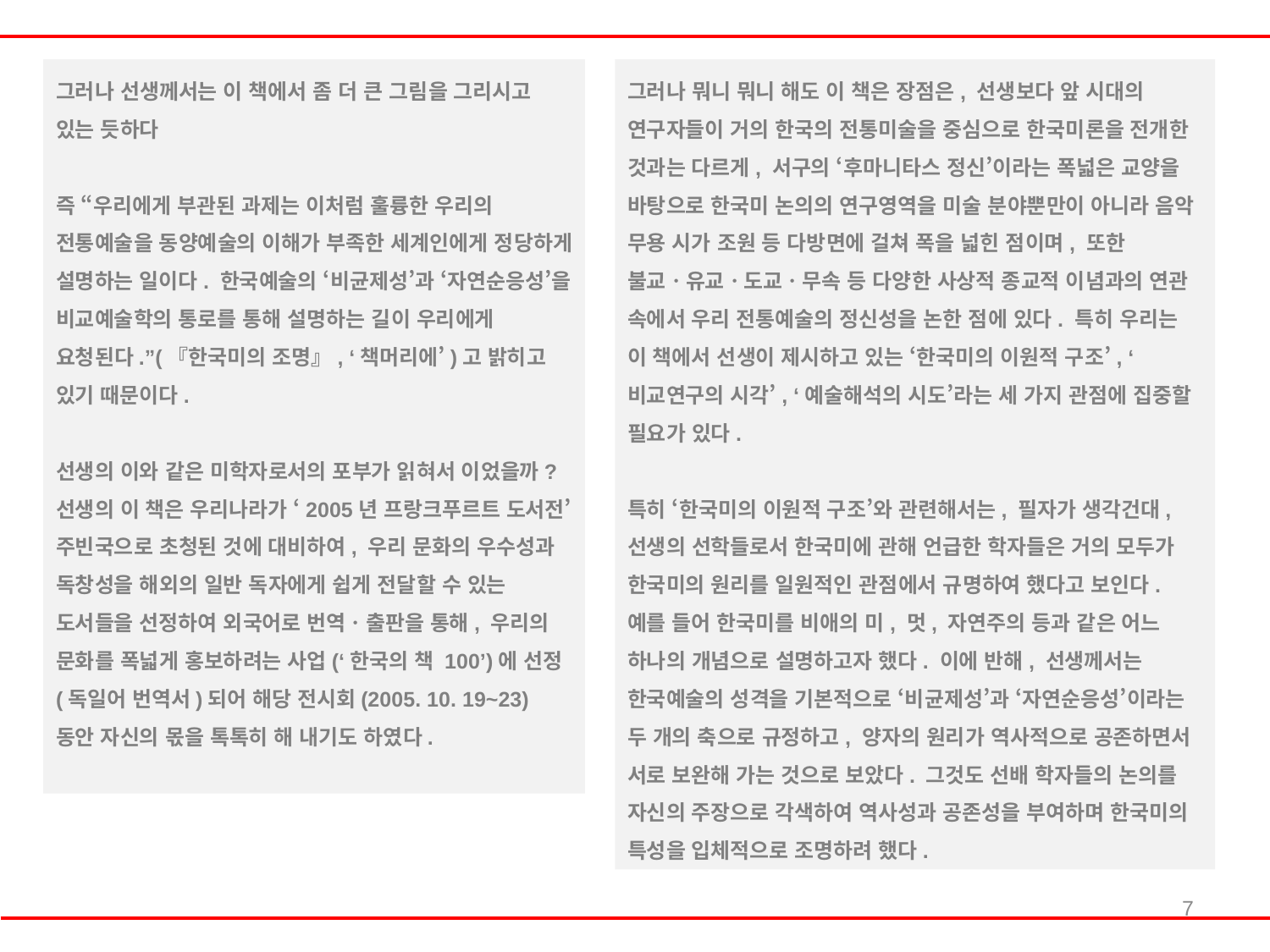

그러나 선생께서는 이 책에서 좀 더 큰 그림을 그리시고 있는 듯하다

즉 “우리에게 부관된 과제는 이처럼 훌륭한 우리의 전통예술을 동양예술의 이해가 부족한 세계인에게 정당하게 설명하는 일이다. 한국예술의 ‘비균제성’과 ‘자연순응성’을 비교예술학의 통로를 통해 설명하는 길이 우리에게 요청된다.”(『한국미의 조명』, ‘책머리에’)고 밝히고 있기 때문이다.

선생의 이와 같은 미학자로서의 포부가 읽혀서 이었을까? 선생의 이 책은 우리나라가 ‘2005년 프랑크푸르트 도서전’ 주빈국으로 초청된 것에 대비하여, 우리 문화의 우수성과 독창성을 해외의 일반 독자에게 쉽게 전달할 수 있는 도서들을 선정하여 외국어로 번역ㆍ출판을 통해, 우리의 문화를 폭넓게 홍보하려는 사업(‘한국의 책 100’)에 선정(독일어 번역서)되어 해당 전시회(2005. 10. 19~23) 동안 자신의 몫을 톡톡히 해 내기도 하였다.

그러나 뭐니 뭐니 해도 이 책은 장점은, 선생보다 앞 시대의 연구자들이 거의 한국의 전통미술을 중심으로 한국미론을 전개한 것과는 다르게, 서구의 ‘후마니타스 정신’이라는 폭넓은 교양을 바탕으로 한국미 논의의 연구영역을 미술 분야뿐만이 아니라 음악 무용 시가 조원 등 다방면에 걸쳐 폭을 넓힌 점이며, 또한 불교ㆍ유교ㆍ도교ㆍ무속 등 다양한 사상적 종교적 이념과의 연관 속에서 우리 전통예술의 정신성을 논한 점에 있다. 특히 우리는 이 책에서 선생이 제시하고 있는 ‘한국미의 이원적 구조’, ‘비교연구의 시각’, ‘예술해석의 시도’라는 세 가지 관점에 집중할 필요가 있다.

특히 ‘한국미의 이원적 구조’와 관련해서는, 필자가 생각건대, 선생의 선학들로서 한국미에 관해 언급한 학자들은 거의 모두가 한국미의 원리를 일원적인 관점에서 규명하여 했다고 보인다. 예를 들어 한국미를 비애의 미, 멋, 자연주의 등과 같은 어느 하나의 개념으로 설명하고자 했다. 이에 반해, 선생께서는 한국예술의 성격을 기본적으로 ‘비균제성’과 ‘자연순응성’이라는 두 개의 축으로 규정하고, 양자의 원리가 역사적으로 공존하면서 서로 보완해 가는 것으로 보았다. 그것도 선배 학자들의 논의를 자신의 주장으로 각색하여 역사성과 공존성을 부여하며 한국미의 특성을 입체적으로 조명하려 했다.
7